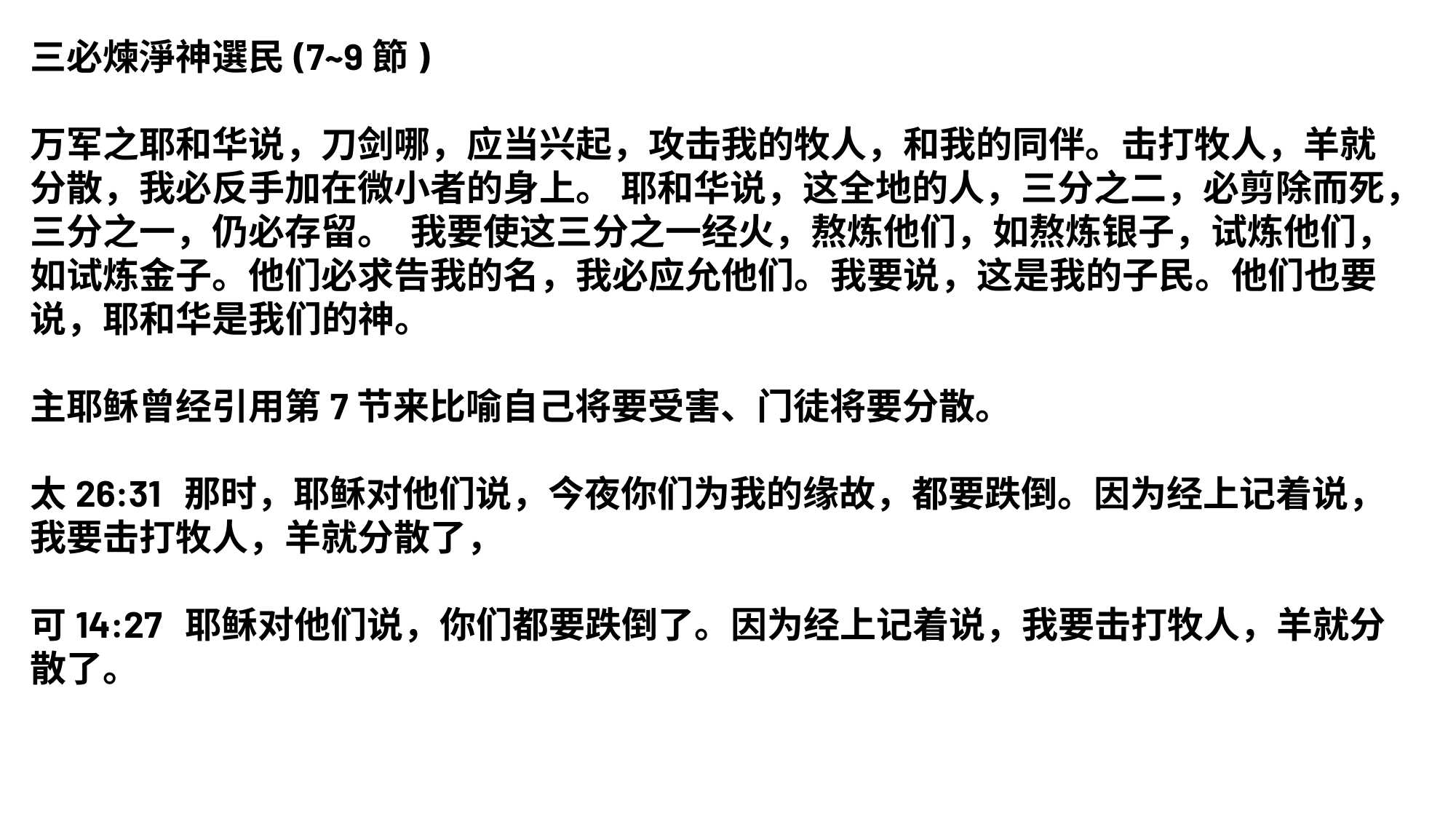

三必煉淨神選民(7~9節)

万军之耶和华说，刀剑哪，应当兴起，攻击我的牧人，和我的同伴。击打牧人，羊就分散，我必反手加在微小者的身上。 耶和华说，这全地的人，三分之二，必剪除而死，三分之一，仍必存留。  我要使这三分之一经火，熬炼他们，如熬炼银子，试炼他们，如试炼金子。他们必求告我的名，我必应允他们。我要说，这是我的子民。他们也要说，耶和华是我们的神。

主耶稣曾经引用第7节来比喻自己将要受害、门徒将要分散。

太26:31  那时，耶稣对他们说，今夜你们为我的缘故，都要跌倒。因为经上记着说，我要击打牧人，羊就分散了，

可14:27  耶稣对他们说，你们都要跌倒了。因为经上记着说，我要击打牧人，羊就分散了。